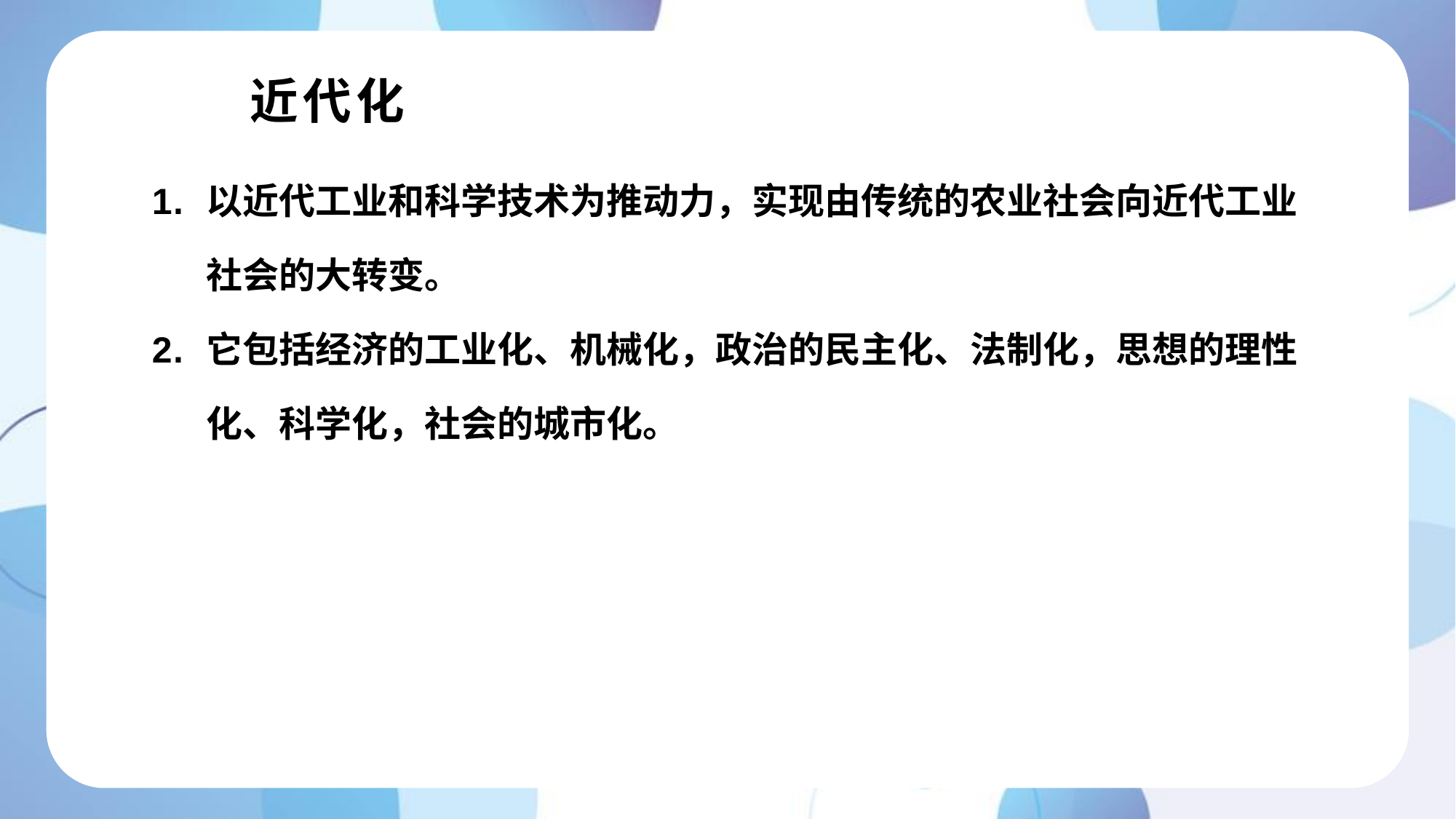

近代化
以近代工业和科学技术为推动力，实现由传统的农业社会向近代工业社会的大转变。
它包括经济的工业化、机械化，政治的民主化、法制化，思想的理性化、科学化，社会的城市化。